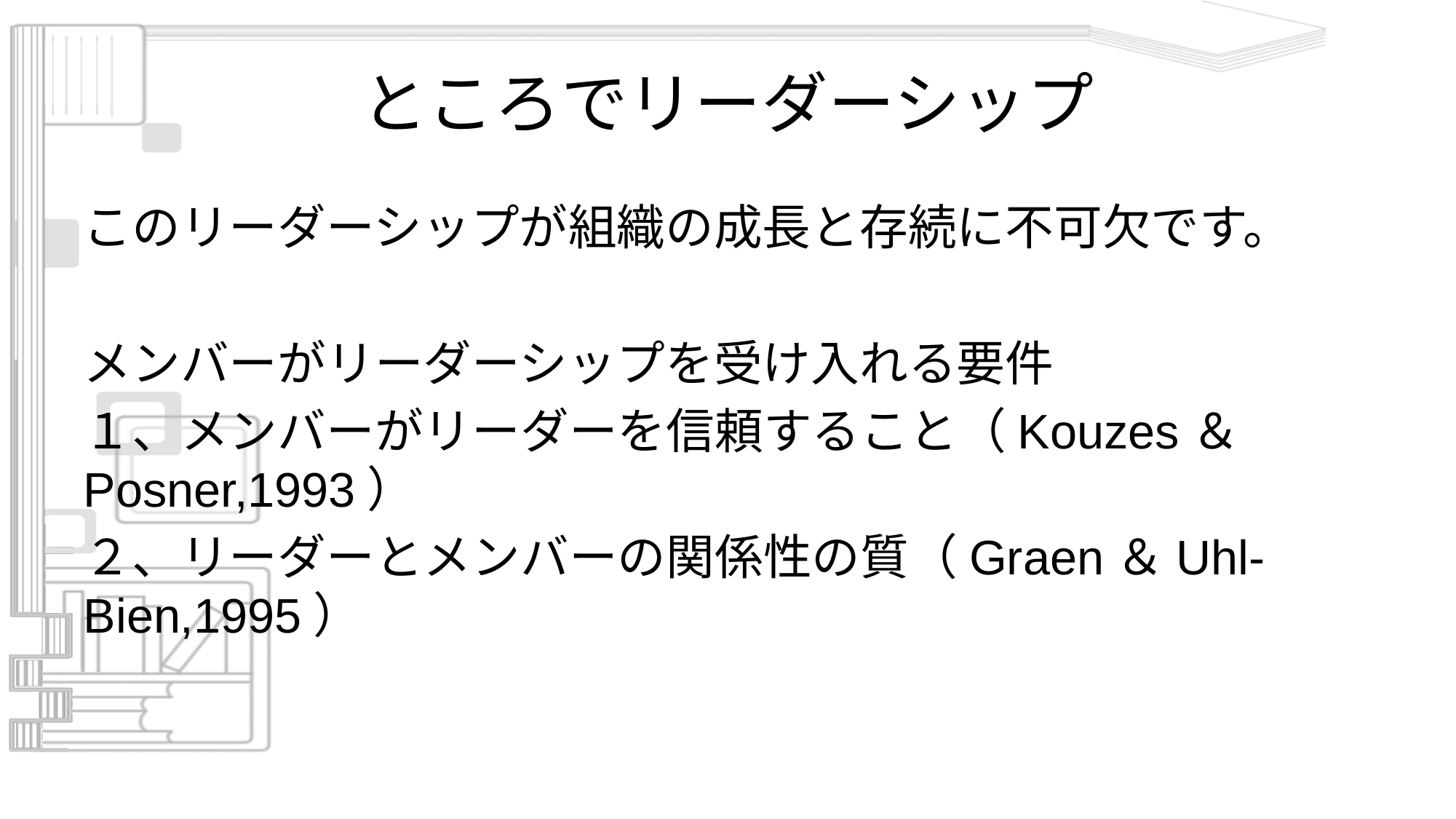

# ところでリーダーシップ
このリーダーシップが組織の成長と存続に不可欠です。

メンバーがリーダーシップを受け入れる要件
１、メンバーがリーダーを信頼すること（Kouzes＆Posner,1993）
２、リーダーとメンバーの関係性の質（Graen＆Uhl-Bien,1995）